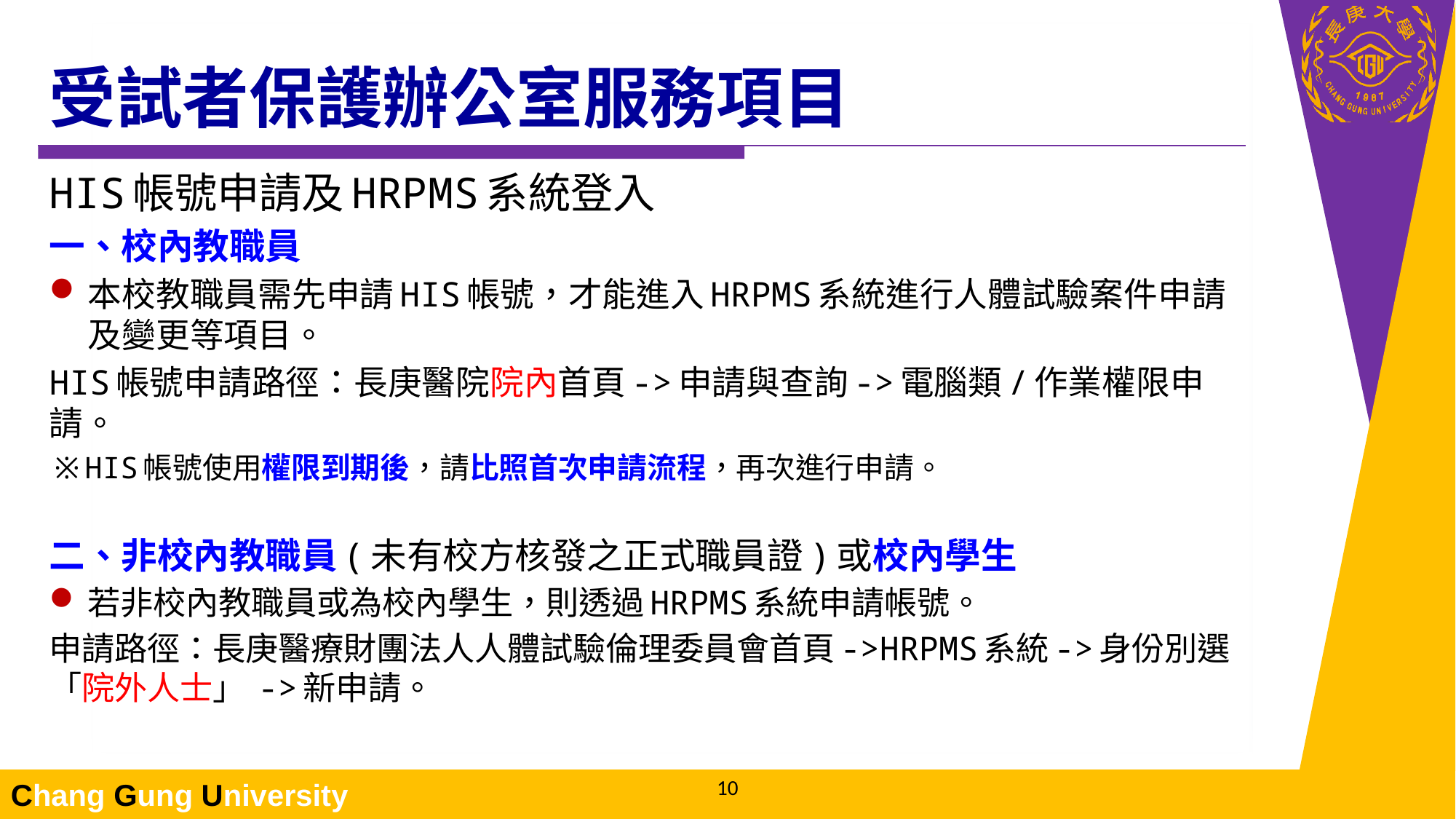

# 受試者保護辦公室服務項目
HIS帳號申請及HRPMS系統登入
一、校內教職員
本校教職員需先申請HIS帳號，才能進入HRPMS系統進行人體試驗案件申請及變更等項目。
HIS帳號申請路徑：長庚醫院院內首頁->申請與查詢->電腦類/作業權限申請。
※HIS帳號使用權限到期後，請比照首次申請流程，再次進行申請。

二、非校內教職員(未有校方核發之正式職員證)或校內學生
若非校內教職員或為校內學生，則透過HRPMS系統申請帳號。
申請路徑：長庚醫療財團法人人體試驗倫理委員會首頁->HRPMS系統->身份別選「院外人士」 ->新申請。

10